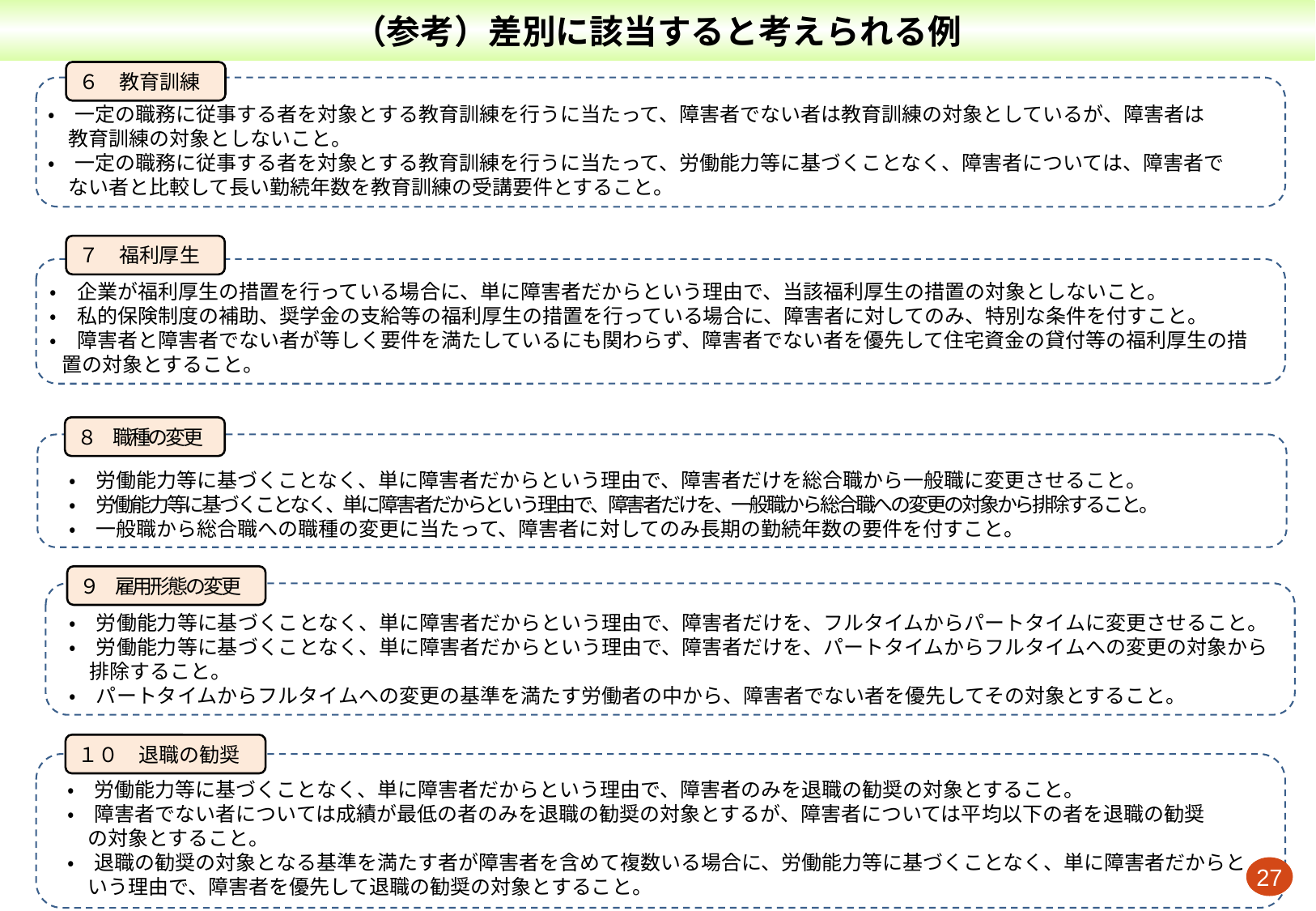

（参考）差別に該当すると考えられる例
６　教育訓練

・　一定の職務に従事する者を対象とする教育訓練を行うに当たって、障害者でない者は教育訓練の対象としているが、障害者は
　教育訓練の対象としないこと。
・　一定の職務に従事する者を対象とする教育訓練を行うに当たって、労働能力等に基づくことなく、障害者については、障害者で
　ない者と比較して長い勤続年数を教育訓練の受講要件とすること。

７　福利厚生

・　企業が福利厚生の措置を行っている場合に、単に障害者だからという理由で、当該福利厚生の措置の対象としないこと。
・　私的保険制度の補助、奨学金の支給等の福利厚生の措置を行っている場合に、障害者に対してのみ、特別な条件を付すこと。
・　障害者と障害者でない者が等しく要件を満たしているにも関わらず、障害者でない者を優先して住宅資金の貸付等の福利厚生の措置の対象とすること。
８　職種の変更

・　労働能力等に基づくことなく、単に障害者だからという理由で、障害者だけを総合職から一般職に変更させること。
・　労働能力等に基づくことなく、単に障害者だからという理由で、障害者だけを、一般職から総合職への変更の対象から排除すること。
・　一般職から総合職への職種の変更に当たって、障害者に対してのみ長期の勤続年数の要件を付すこと。
９　雇用形態の変更

・　労働能力等に基づくことなく、単に障害者だからという理由で、障害者だけを、フルタイムからパートタイムに変更させること。
・　労働能力等に基づくことなく、単に障害者だからという理由で、障害者だけを、パートタイムからフルタイムへの変更の対象から
　排除すること。
・　パートタイムからフルタイムへの変更の基準を満たす労働者の中から、障害者でない者を優先してその対象とすること。
１０　退職の勧奨

・　労働能力等に基づくことなく、単に障害者だからという理由で、障害者のみを退職の勧奨の対象とすること。
・　障害者でない者については成績が最低の者のみを退職の勧奨の対象とするが、障害者については平均以下の者を退職の勧奨
　の対象とすること。
・　退職の勧奨の対象となる基準を満たす者が障害者を含めて複数いる場合に、労働能力等に基づくことなく、単に障害者だからと
　いう理由で、障害者を優先して退職の勧奨の対象とすること。
27